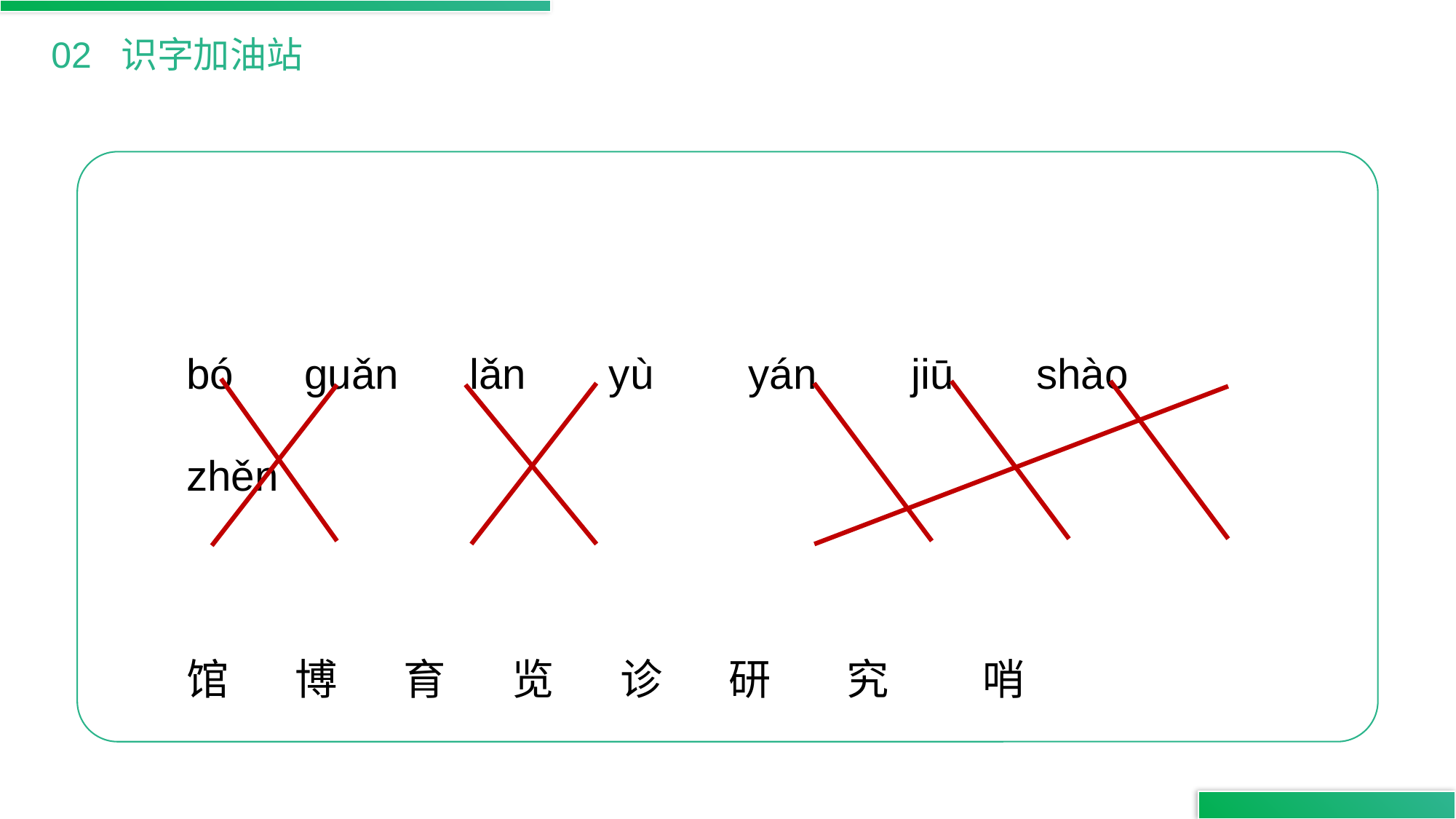

02  识字加油站
bó      guǎn      lǎn       yù        yán        jiū       shào        zhěn

馆       博       育       览       诊       研        究          哨